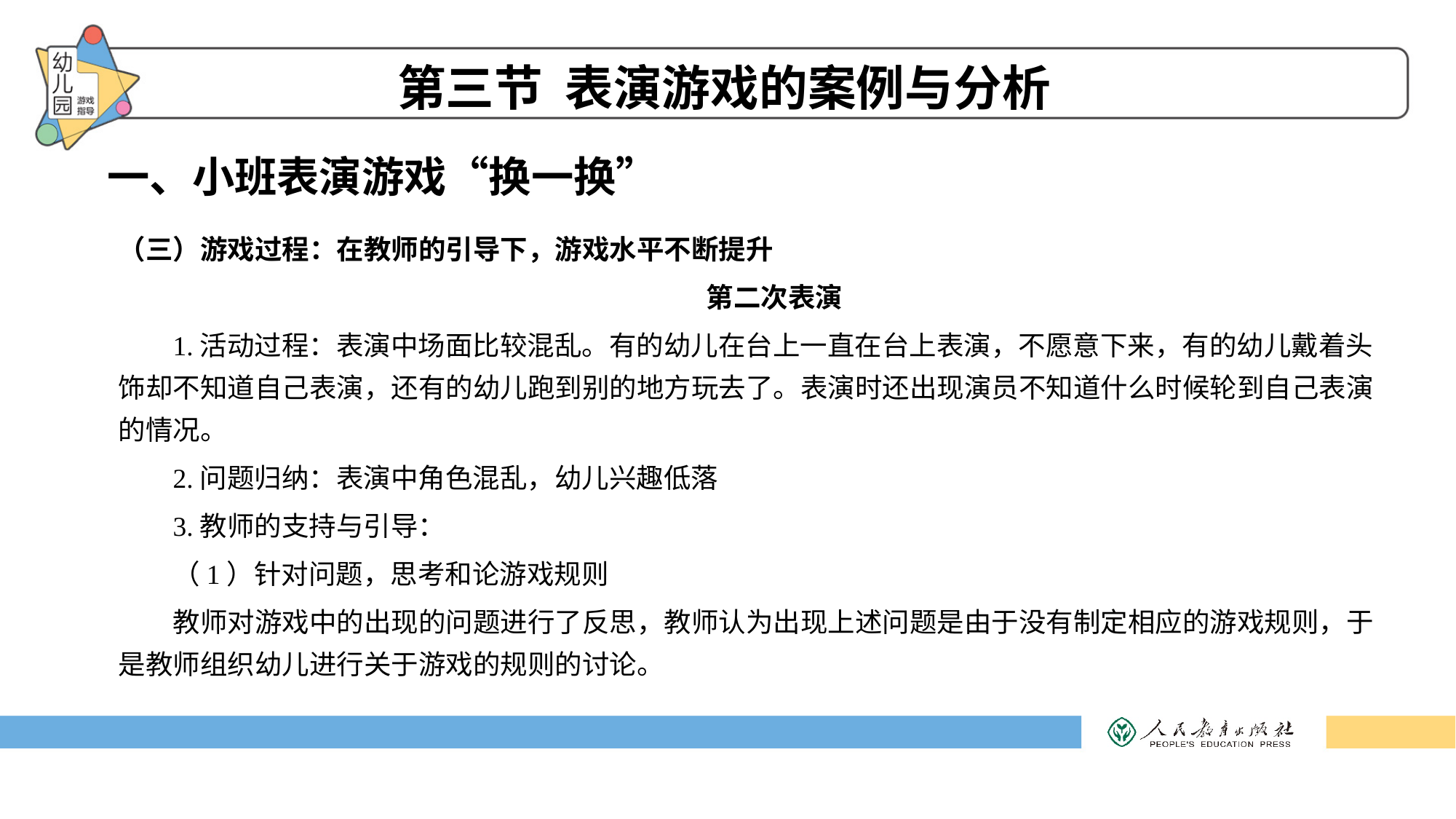

第三节  表演游戏的案例与分析
一、小班表演游戏“换一换”
（三）游戏过程：在教师的引导下，游戏水平不断提升
第二次表演
1.活动过程：表演中场面比较混乱。有的幼儿在台上一直在台上表演，不愿意下来，有的幼儿戴着头饰却不知道自己表演，还有的幼儿跑到别的地方玩去了。表演时还出现演员不知道什么时候轮到自己表演的情况。
2.问题归纳：表演中角色混乱，幼儿兴趣低落
3.教师的支持与引导：
（1）针对问题，思考和论游戏规则
教师对游戏中的出现的问题进行了反思，教师认为出现上述问题是由于没有制定相应的游戏规则，于是教师组织幼儿进行关于游戏的规则的讨论。